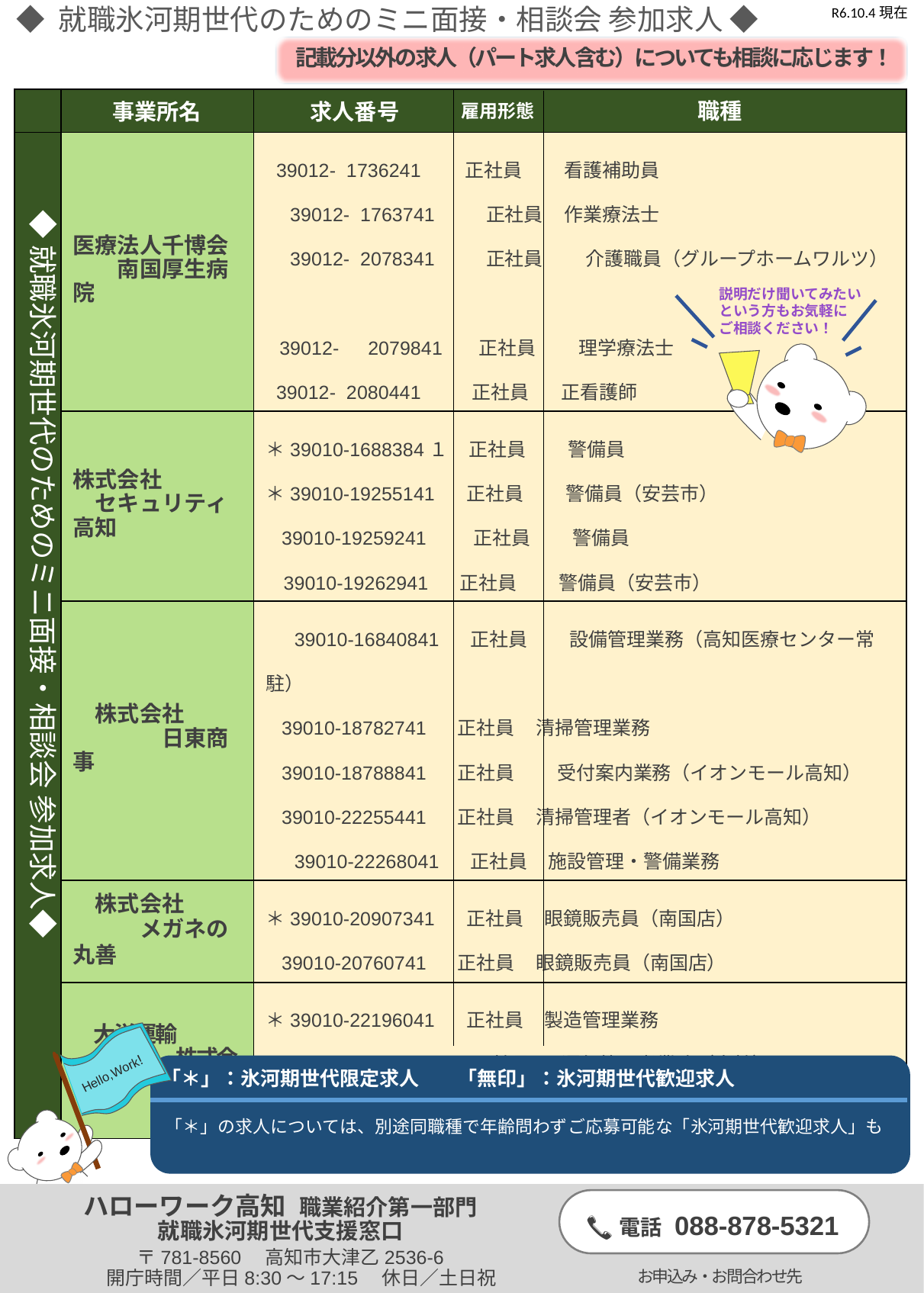

R6.10.4現在
◆ 就職氷河期世代のためのミニ面接・相談会 参加求人 ◆

記載分以外の求人（パート求人含む）についても相談に応じます！
|  |  |  |
| --- | --- | --- |
|  | 医療法人千博会 　　南国厚生病院 | 39012- 1736241 　 正社員　　 看護補助員 　39012- 1763741　　 正社員 作業療法士 　39012- 2078341　　 正社員　　 介護職員（グループホームワルツ） 39012-　2079841 正社員　　 理学療法士 39012- 2080441　　 正社員　 正看護師 |
|  | 株式会社 　セキュリティ高知 | ＊39010-1688384１ 正社員　　 警備員 ＊39010-19255141 正社員　　 警備員（安芸市） 39010-19259241　　 正社員　　 警備員　　　　　 39010-19262941 正社員　　 警備員（安芸市） |
|  | 株式会社 　　　　日東商事 | 39010-16840841 正社員　　 設備管理業務（高知医療センター常駐） 39010-18782741 正社員 清掃管理業務 39010-18788841 正社員　　 受付案内業務（イオンモール高知） 39010-22255441 正社員 清掃管理者（イオンモール高知） 　 39010-22268041 正社員 施設管理・警備業務 |
|  | 株式会社 　　　メガネの丸善 | ＊39010-20907341 正社員 眼鏡販売員（南国店） 39010-20760741 正社員 眼鏡販売員（南国店） |
|  | 大洋運輸 　　　　　株式会社 | ＊39010-22196041 正社員 製造管理業務 39010-21833741　　 正社員　 運行管理者業務（本社） 39010-22193641 正社員　　 製造管理業務 |
職種
求人番号
事業所名
雇用形態
◆就職氷河期世代のためのミニ面接・相談会 参加求人◆
説明だけ聞いてみたいという方もお気軽に　ご相談ください！

Hello,Work!

「＊」：氷河期世代限定求人　    「無印」：氷河期世代歓迎求人
　　「＊」の求人については、別途同職種で年齢問わずご応募可能な「氷河期世代歓迎求人」も　　　　　　　　
　　　あります（一部例外あり）。詳細は窓口までお問合せください。

ハローワーク高知  職業紹介第一部門
就職氷河期世代支援窓口

📞電話 088-878-5321
〒781-8560　高知市大津乙2536-6
開庁時間／平日8:30～17:15　休日／土日祝
お申込み・お問合わせ先